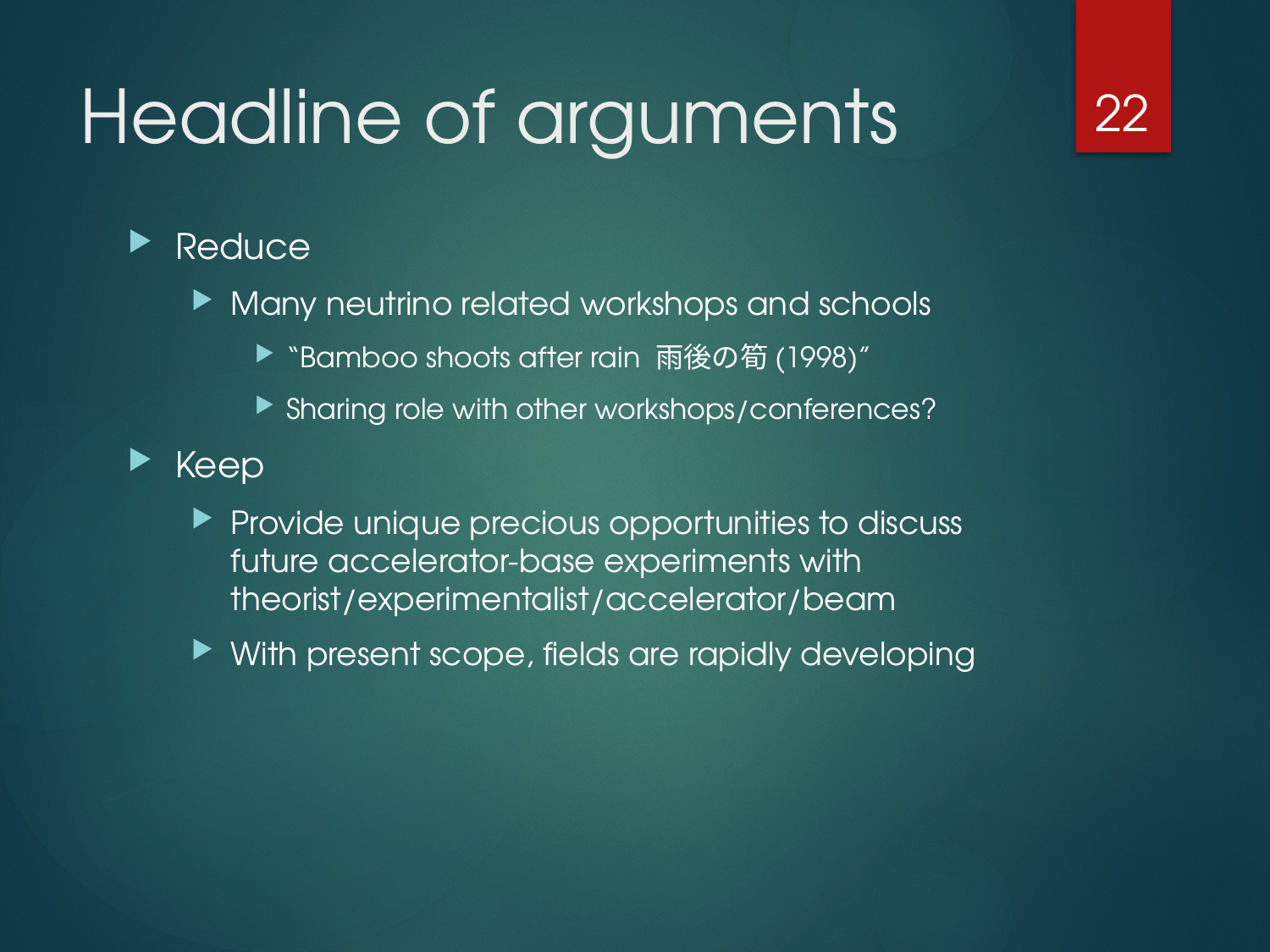

22
# Headline of arguments
Reduce
Many neutrino related workshops and schools
“Bamboo shoots after rain 雨後の筍(1998)”
Sharing role with other workshops/conferences?
Keep
Provide unique precious opportunities to discuss future accelerator-base experiments with theorist/experimentalist/accelerator/beam
With present scope, fields are rapidly developing